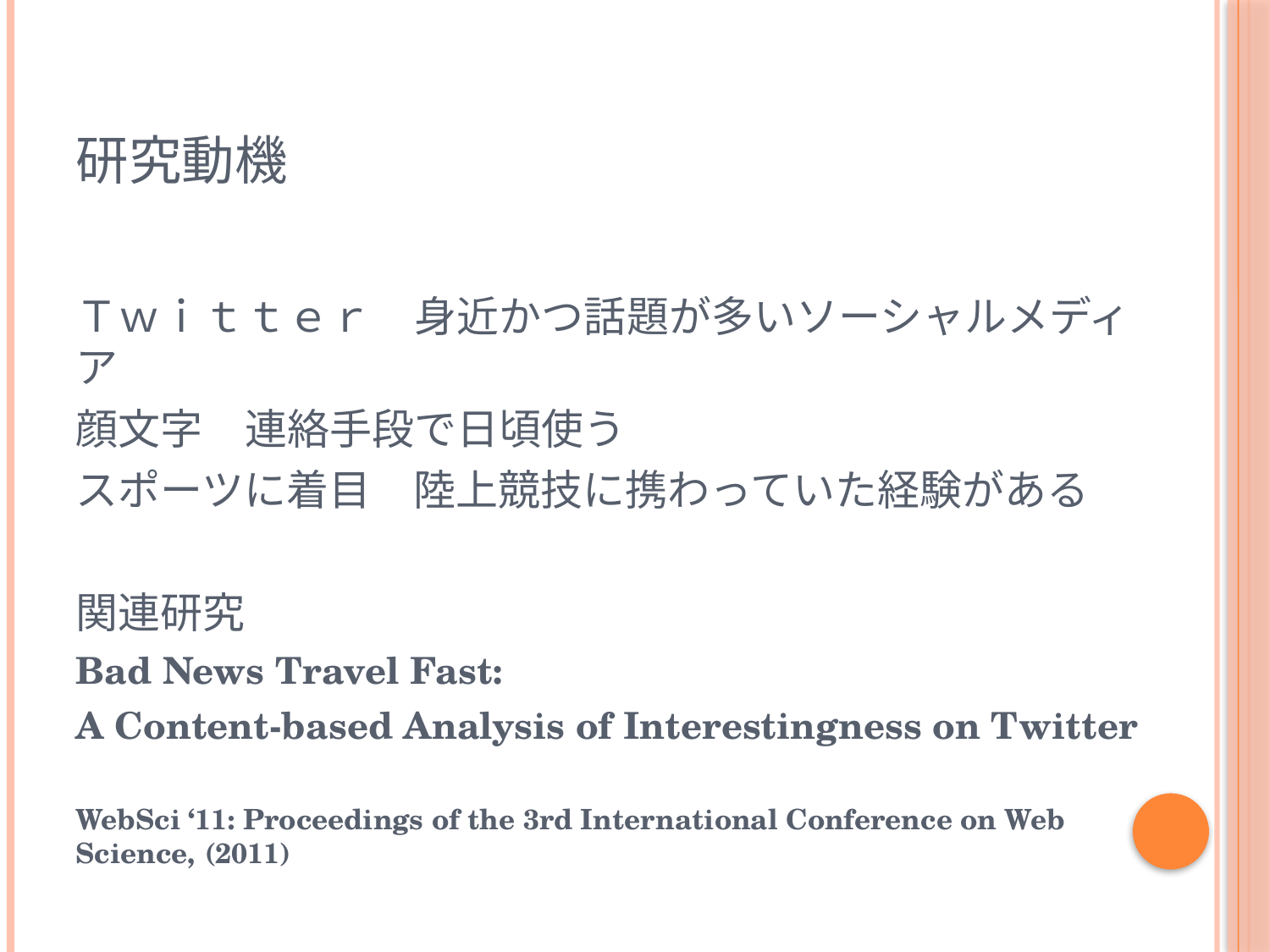

# 研究動機

Ｔｗｉｔｔｅｒ　身近かつ話題が多いソーシャルメディア
顔文字　連絡手段で日頃使う
スポーツに着目　陸上競技に携わっていた経験がある

関連研究
Bad News Travel Fast:
A Content-based Analysis of Interestingness on Twitter

WebSci ‘11: Proceedings of the 3rd International Conference on Web Science, (2011)